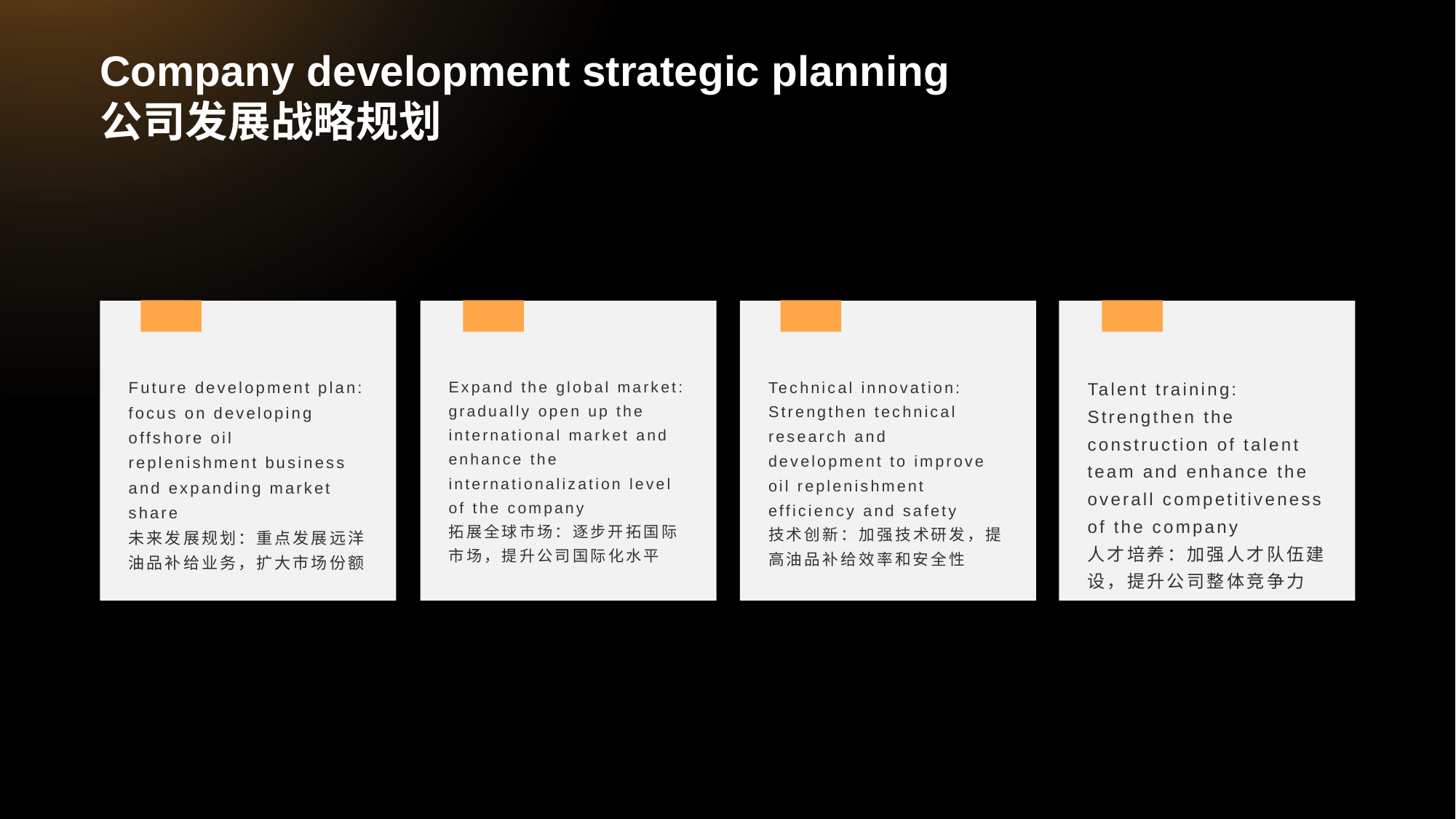

# Company development strategic planning 公司发展战略规划

Expand the global market: gradually open up the international market and enhance the internationalization level of the company
拓展全球市场：逐步开拓国际市场，提升公司国际化水平
Technical innovation: Strengthen technical research and development to improve oil replenishment efficiency and safety
技术创新：加强技术研发，提高油品补给效率和安全性
Future development plan: focus on developing offshore oil replenishment business and expanding market share
未来发展规划：重点发展远洋油品补给业务，扩大市场份额
Talent training: Strengthen the construction of talent team and enhance the overall competitiveness of the company
人才培养：加强人才队伍建设，提升公司整体竞争力